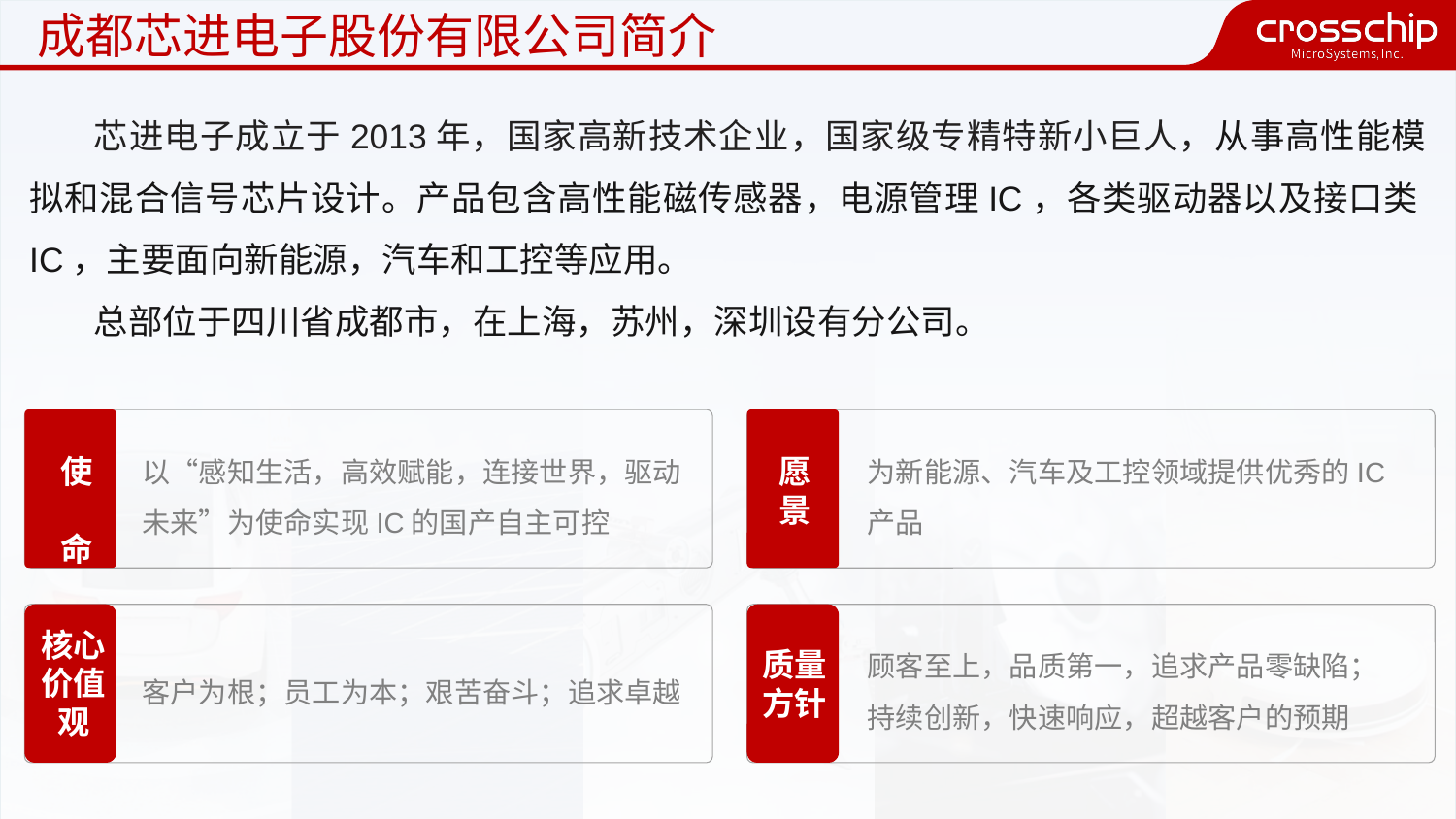

成都芯进电子股份有限公司简介
芯进电子成立于2013年，国家高新技术企业，国家级专精特新小巨人，从事高性能模拟和混合信号芯片设计。产品包含高性能磁传感器，电源管理IC，各类驱动器以及接口类IC，主要面向新能源，汽车和工控等应用。
总部位于四川省成都市，在上海，苏州，深圳设有分公司。

以“感知生活，高效赋能，连接世界，驱动未来”为使命实现IC的国产自主可控
为新能源、汽车及工控领域提供优秀的IC产品
使 命
愿景

核心价值观
顾客至上，品质第一，追求产品零缺陷；
持续创新，快速响应，超越客户的预期
质量
方针
客户为根；员工为本；艰苦奋斗；追求卓越